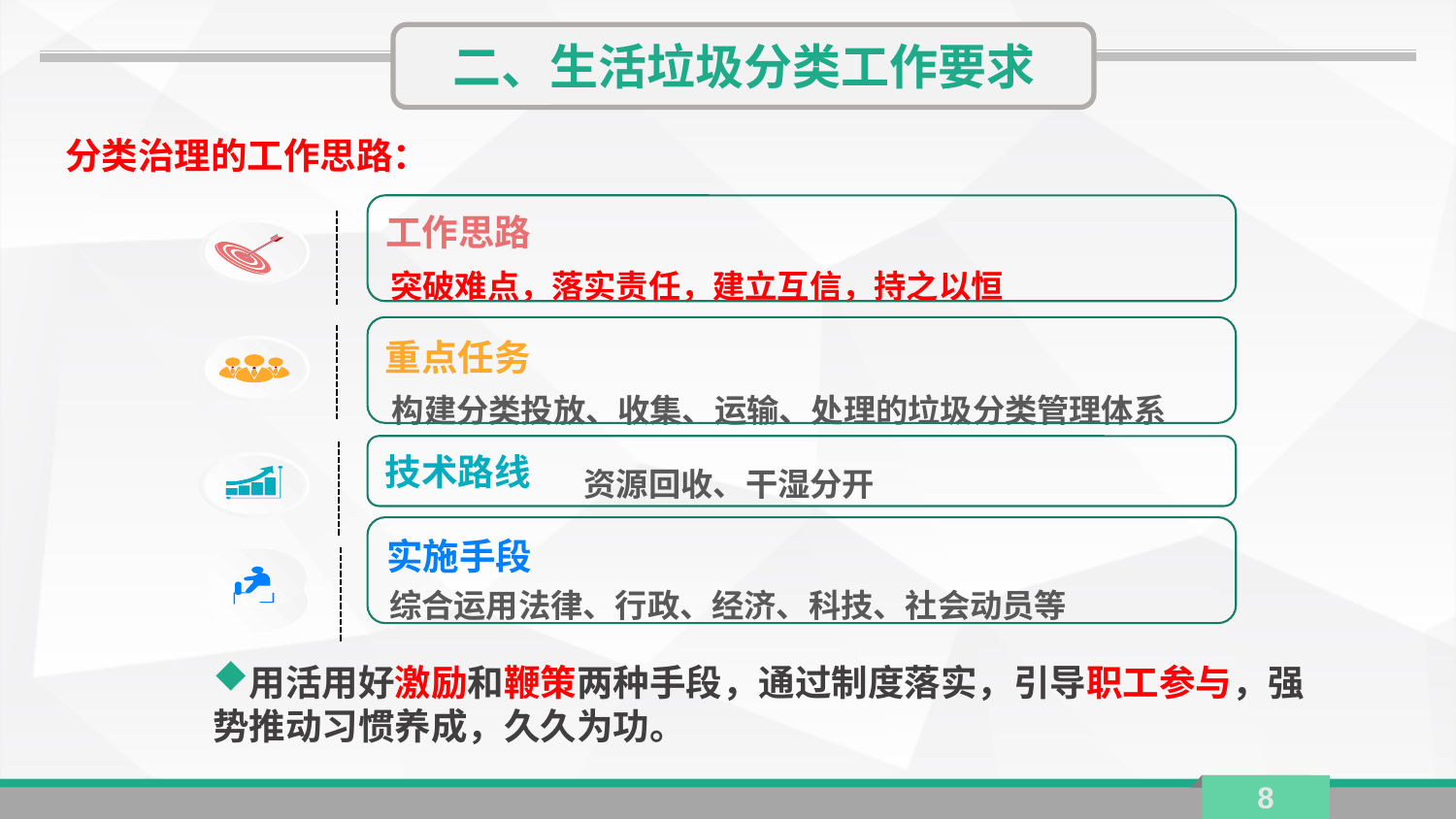

二、生活垃圾分类工作要求
分类治理的工作思路：

工作思路

突破难点，落实责任，建立互信，持之以恒
重点任务

构建分类投放、收集、运输、处理的垃圾分类管理体系
技术路线
资源回收、干湿分开

实施手段

综合运用法律、行政、经济、科技、社会动员等
用活用好激励和鞭策两种手段，通过制度落实，引导职工参与，强势推动习惯养成，久久为功。
8